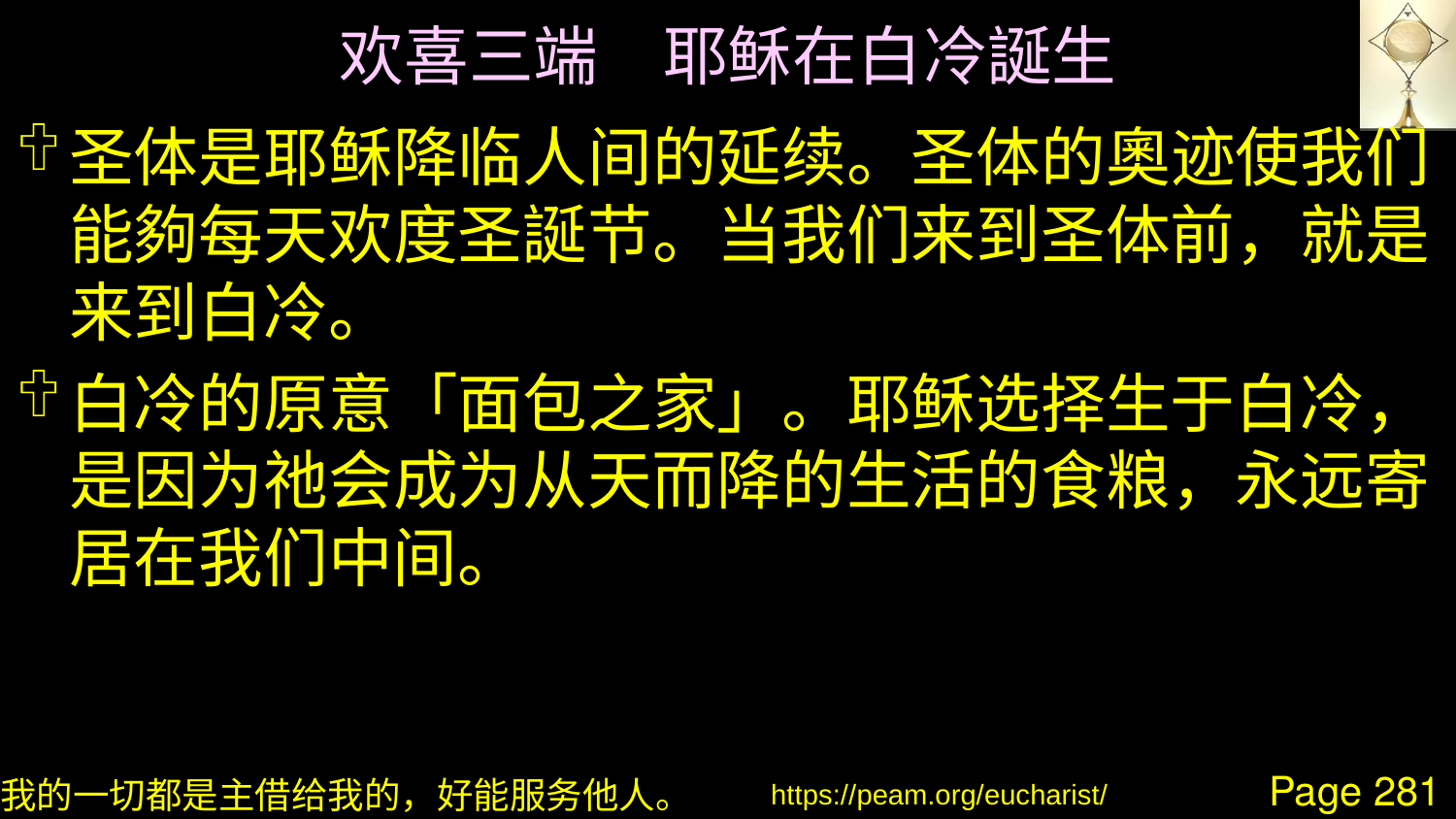

# 欢喜三端　耶稣在白冷誕生
圣体是耶稣降临人间的延续。圣体的奧迹使我们能夠每天欢度圣誕节。当我们来到圣体前，就是来到白冷。
白冷的原意「面包之家」。耶稣选择生于白冷，是因为祂会成为从天而降的生活的食粮，永远寄居在我们中间。